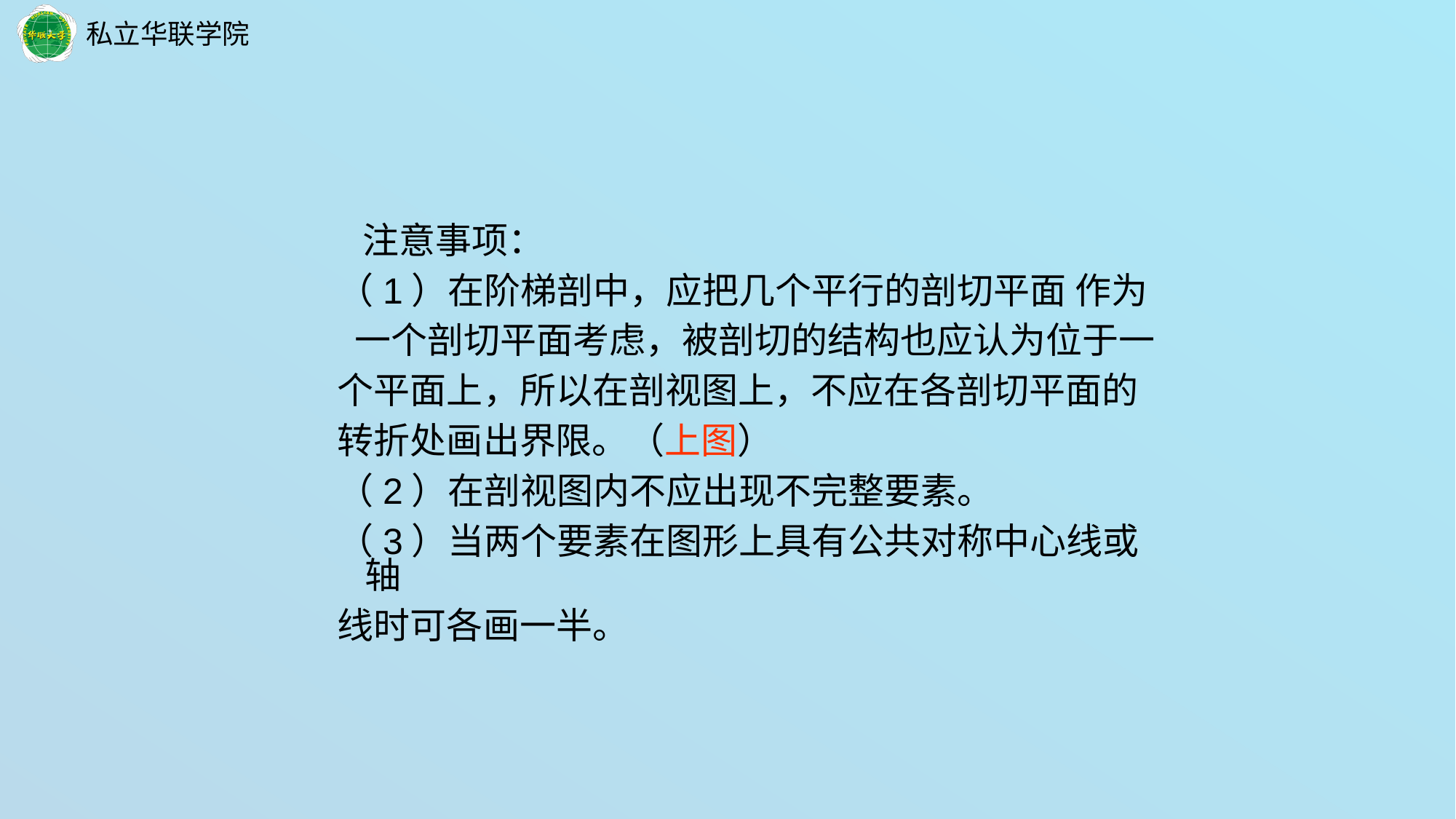

注意事项：
（1）在阶梯剖中，应把几个平行的剖切平面 作为
 一个剖切平面考虑，被剖切的结构也应认为位于一
个平面上，所以在剖视图上，不应在各剖切平面的
转折处画出界限。（上图）
（2）在剖视图内不应出现不完整要素。
（3）当两个要素在图形上具有公共对称中心线或轴
线时可各画一半。